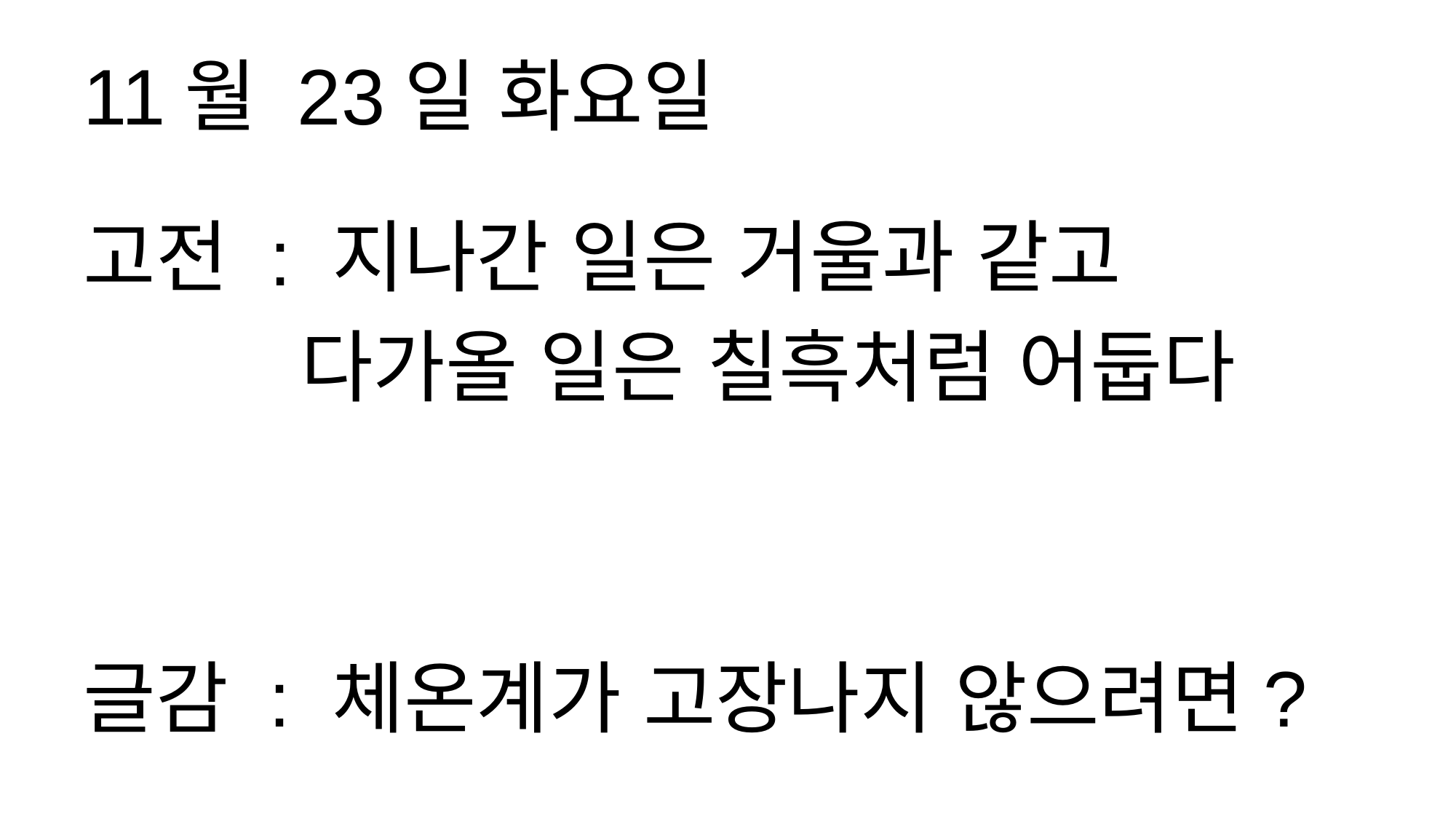

11월 23일 화요일
고전 : 지나간 일은 거울과 같고
         다가올 일은 칠흑처럼 어둡다
글감 : 체온계가 고장나지 않으려면?